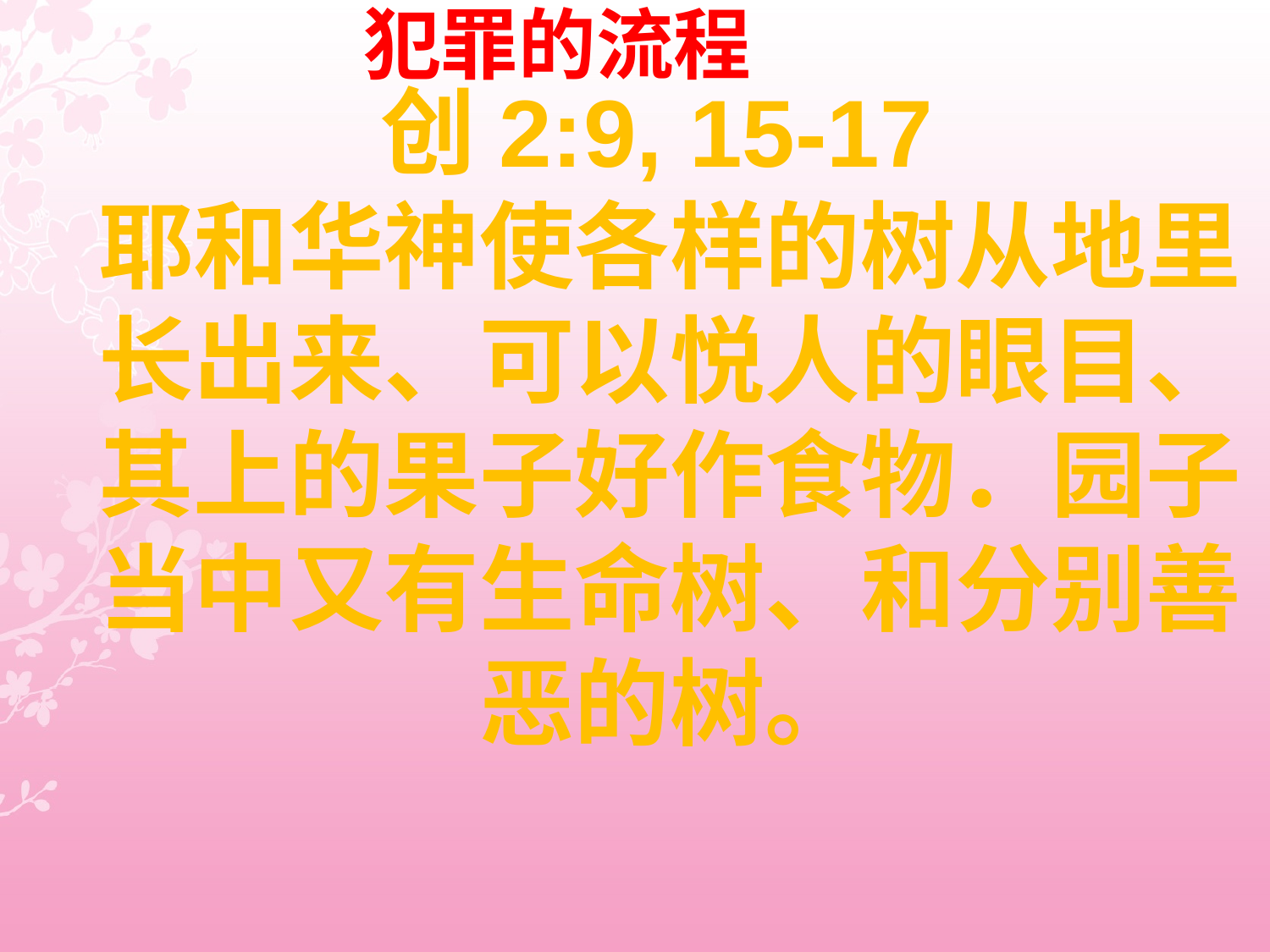

犯罪的流程
创2:9, 15-17
耶和华神使各样的树从地里长出来、可以悦人的眼目、其上的果子好作食物．园子当中又有生命树、和分别善恶的树。